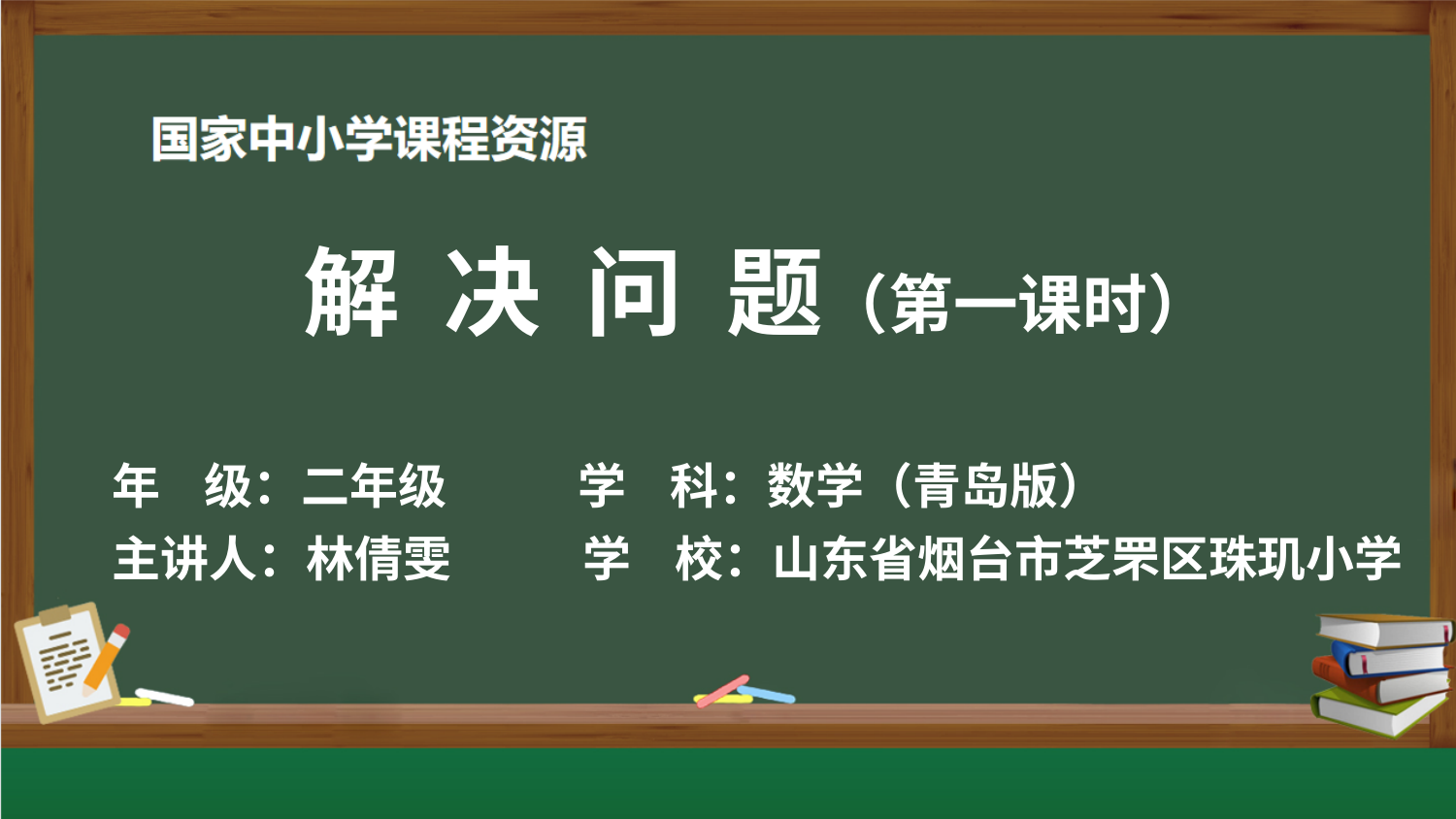

解  决  问  题（第一课时）
年    级：二年级            学    科：数学（青岛版）
主讲人：林倩雯            学    校：山东省烟台市芝罘区珠玑小学